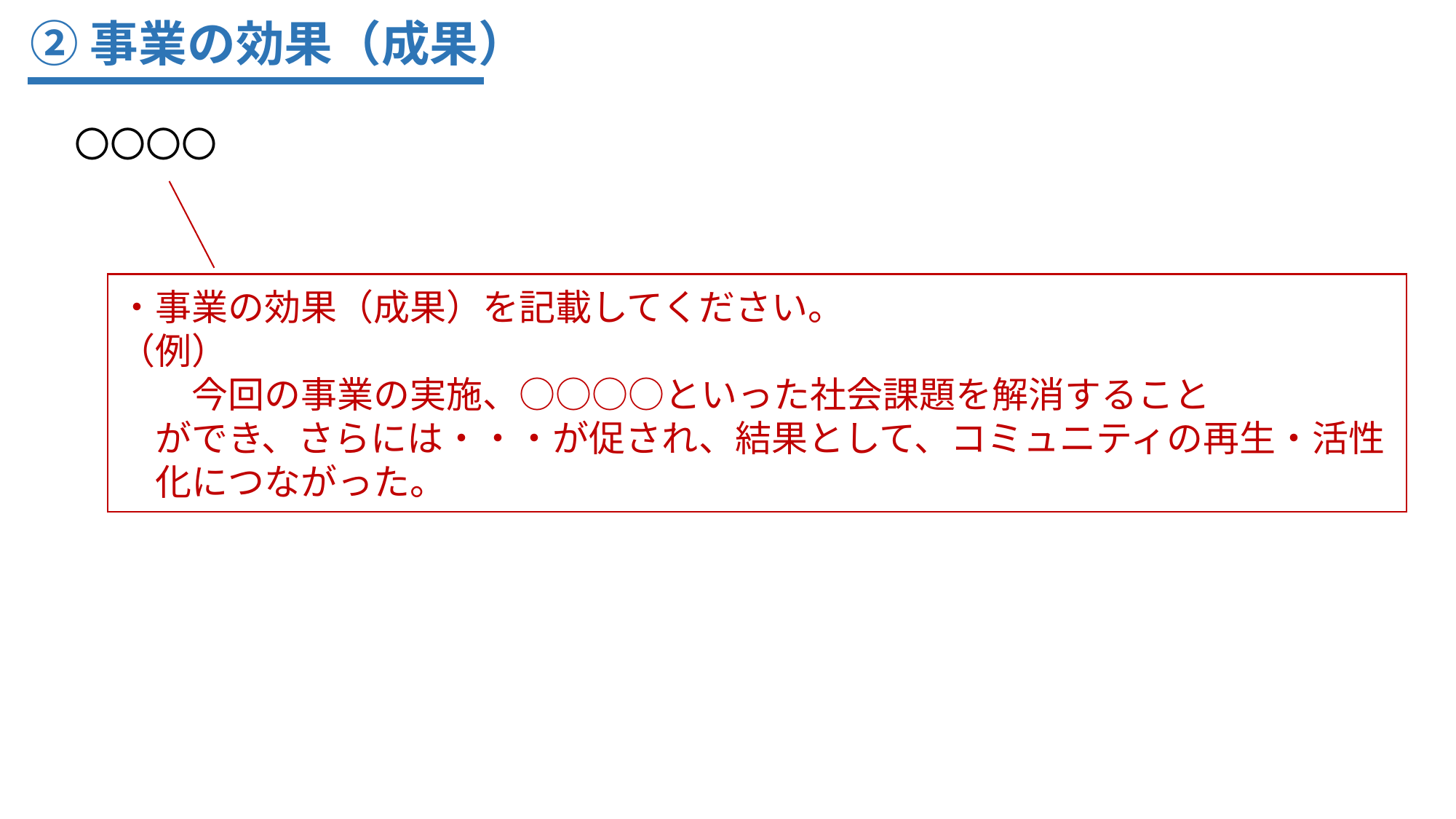

②事業の効果（成果）

　〇〇〇〇
・事業の効果（成果）を記載してください。
（例）
　　今回の事業の実施、○○○○といった社会課題を解消すること
　ができ、さらには・・・が促され、結果として、コミュニティの再生・活性
　化につながった。